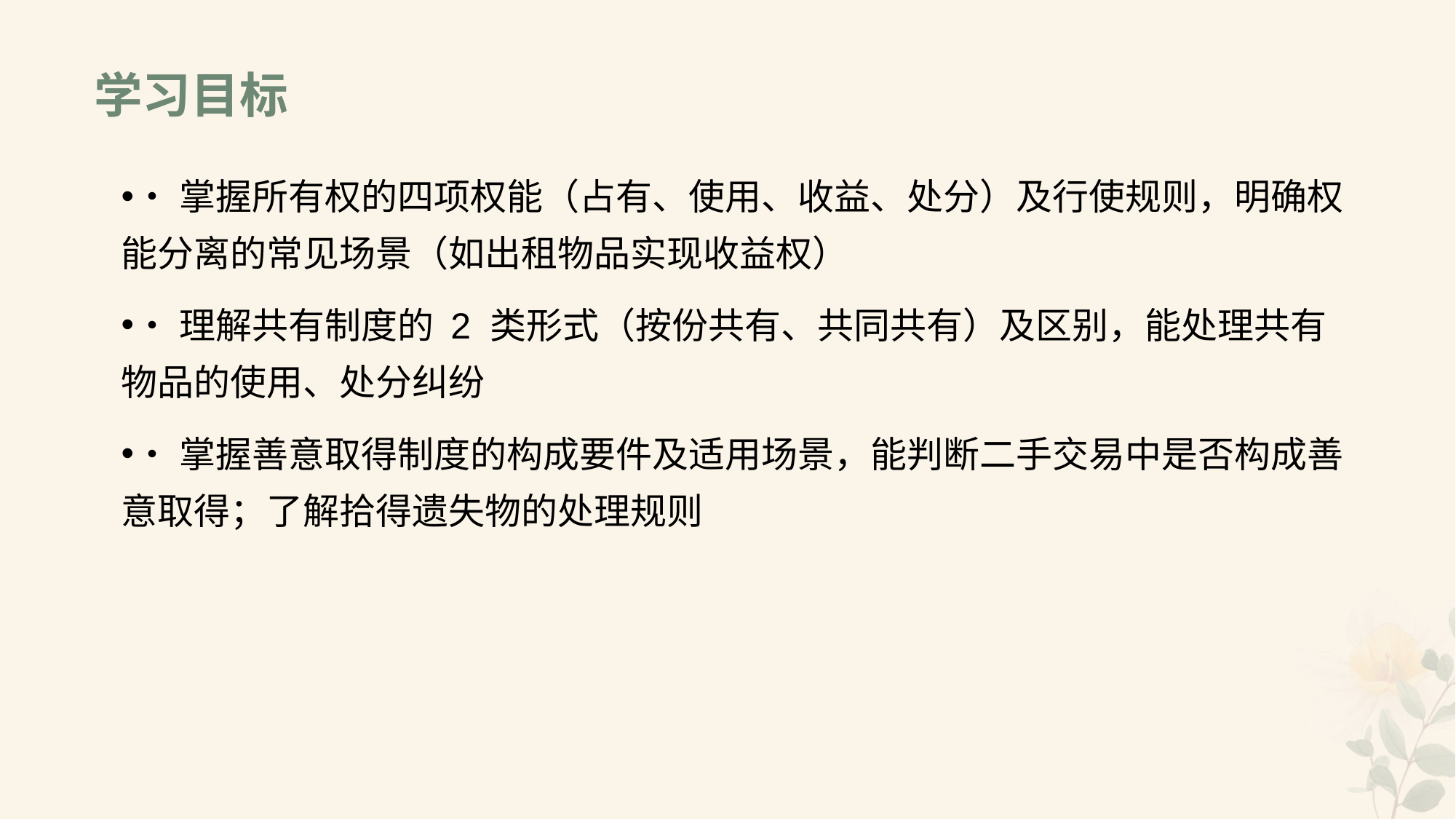

# 学习目标
•掌握所有权的四项权能（占有、使用、收益、处分）及行使规则，明确权能分离的常见场景（如出租物品实现收益权）
•理解共有制度的 2 类形式（按份共有、共同共有）及区别，能处理共有物品的使用、处分纠纷
•掌握善意取得制度的构成要件及适用场景，能判断二手交易中是否构成善意取得；了解拾得遗失物的处理规则